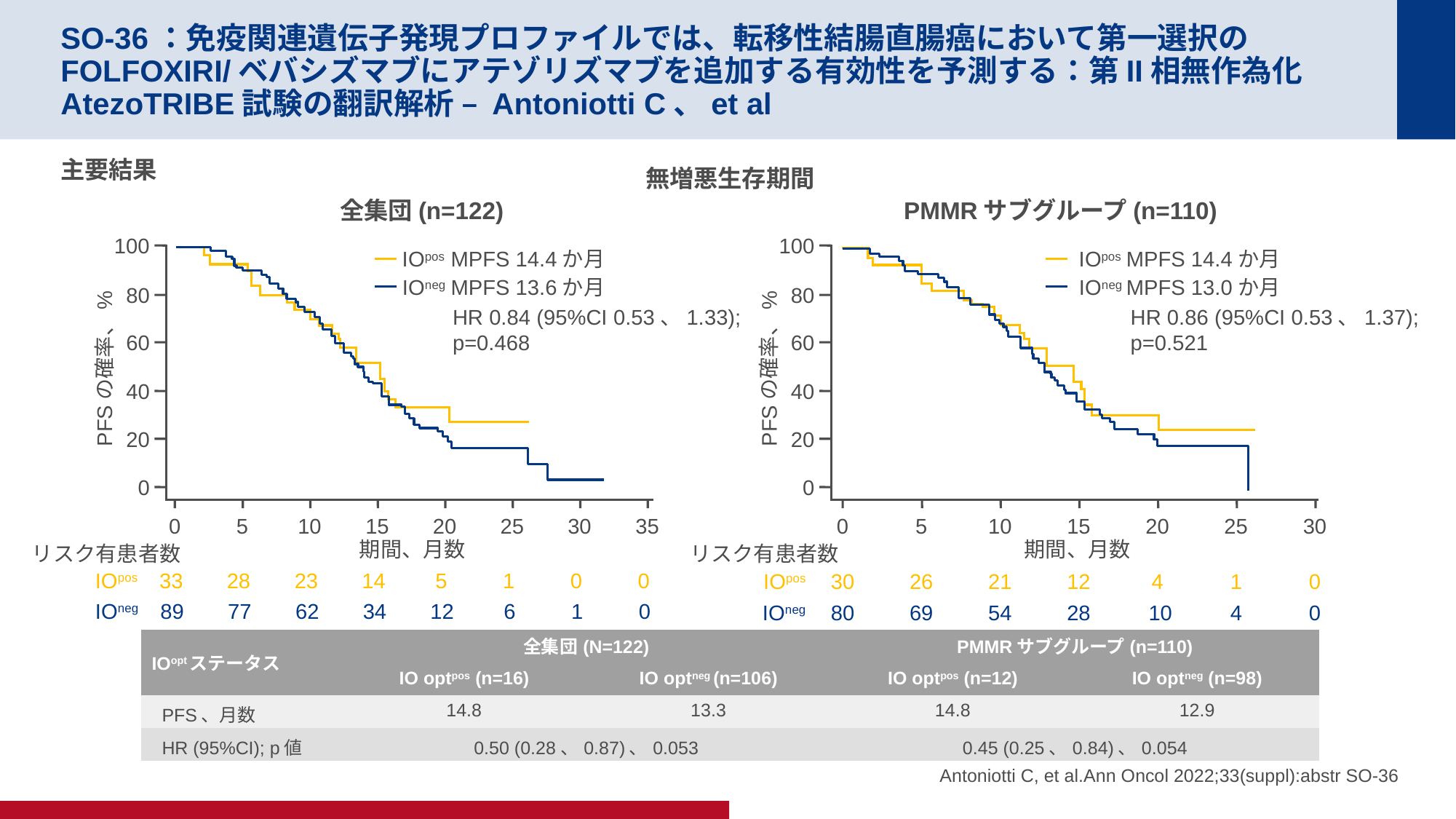

# SO-36：免疫関連遺伝子発現プロファイルでは、転移性結腸直腸癌において第一選択のFOLFOXIRI/ベバシズマブにアテゾリズマブを追加する有効性を予測する：第II相無作為化AtezoTRIBE試験の翻訳解析 – Antoniotti C、et al
主要結果
無増悪生存期間
全集団(n=122)
PMMRサブグループ(n=110)
100

80

60

PFSの確率、%
40

20

0

100

80

60

PFSの確率、%
40

20

0

IOpos
 MPFS 14.4か月
IOpos
 MPFS 14.4か月

IOneg
 MPFS 13.6か月
IOneg
 MPFS 13.0か月
HR 0.84 (95%CI 0.53、1.33);
p=0.468
HR 0.86 (95%CI 0.53、1.37);
p=0.521

0
5
10
15
20
25
30
35

0
5
10
15
20
25
30
期間、月数
期間、月数
リスク有患者数
リスク有患者数
IOpos
33
28
23
14
5
1
0
0
IOpos
30
26
21
12
4
1
0
IOneg
89
77
62
34
12
6
1
0
IOneg
80
69
54
28
 10
4
0
| IOoptステータス | 全集団(N=122) |  | PMMRサブグループ(n=110) |  |
| --- | --- | --- | --- | --- |
|  | IO optpos (n=16) | IO optneg (n=106) | IO optpos (n=12) | IO optneg (n=98) |
| PFS、月数 | 14.8 | 13.3 | 14.8 | 12.9 |
| HR (95%CI); p値 | 0.50 (0.28、0.87)、0.053 |  | 0.45 (0.25、0.84)、0.054 |  |
Antoniotti C, et al.Ann Oncol 2022;33(suppl):abstr SO-36